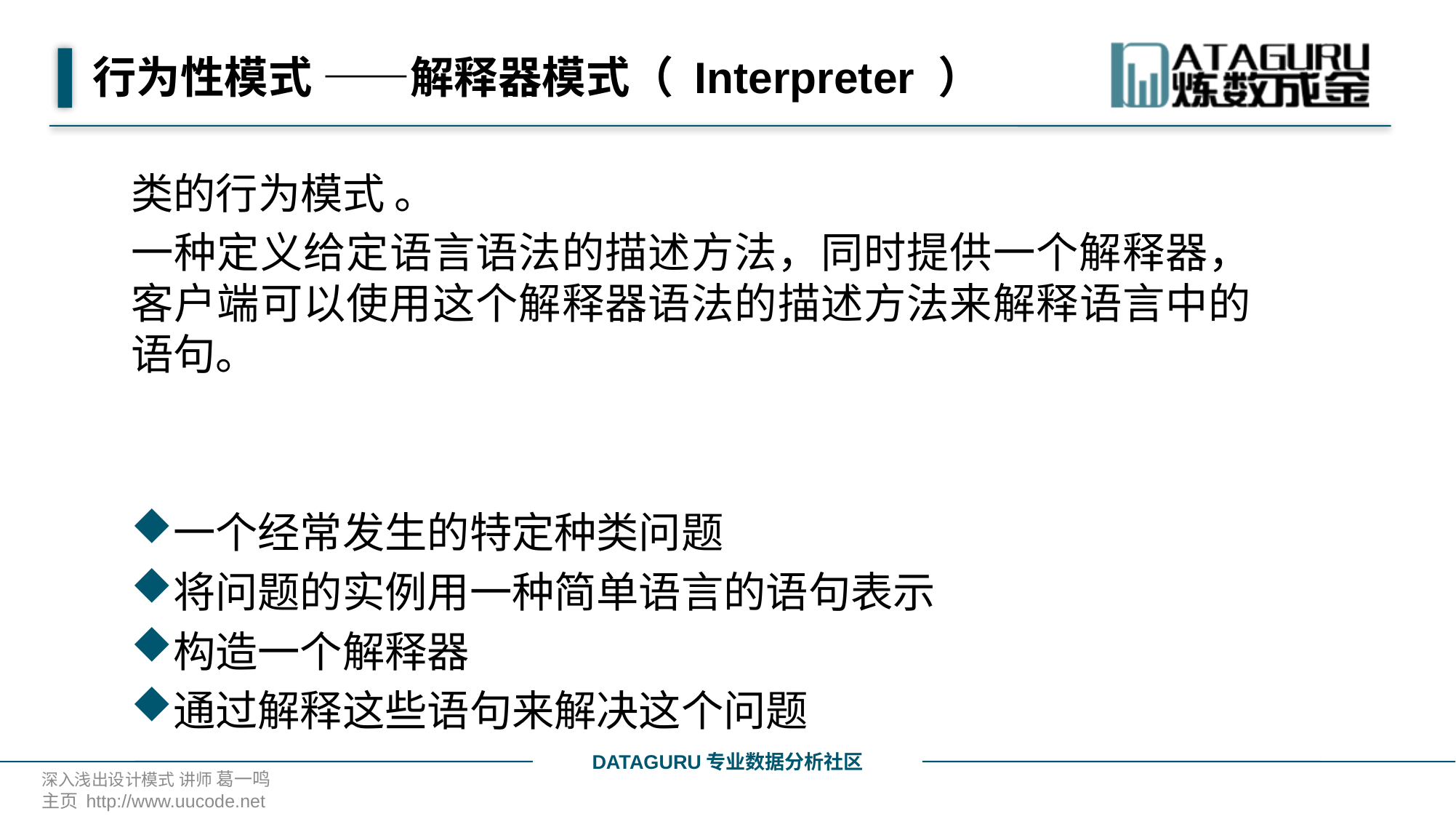

# 行为性模式 ——解释器模式（ Interpreter ）
类的行为模式 。
一种定义给定语言语法的描述方法，同时提供一个解释器，客户端可以使用这个解释器语法的描述方法来解释语言中的语句。

一个经常发生的特定种类问题
将问题的实例用一种简单语言的语句表示
构造一个解释器
通过解释这些语句来解决这个问题